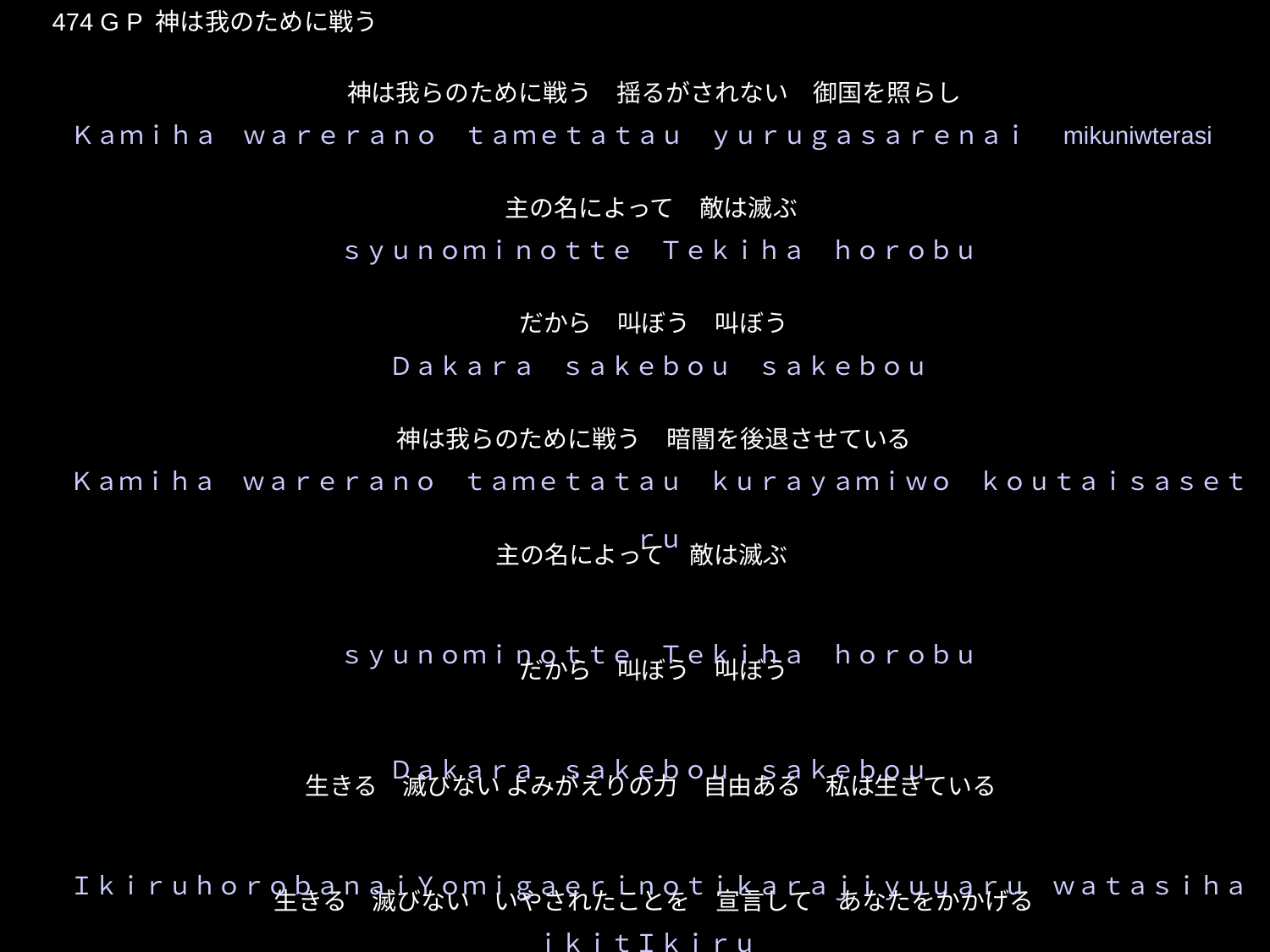

かみはわれらのためにたたかう

★W
474 G P 神は我のために戦う
神は我らのために戦う　揺るがされない　御国を照らし

主の名によって　敵は滅ぶ

だから　叫ぼう　叫ぼう

神は我らのために戦う　暗闇を後退させている

主の名によって　敵は滅ぶ

だから　叫ぼう　叫ぼう

生きる　滅びない よみがえりの力　自由ある　私は生きている

生きる　滅びない　いやされたことを　宣言して　あなたをかかげる

御名により　御名により　御名により

★４
Ｋａｍｉｈａ　ｗａｒｅｒａｎｏ　ｔａｍｅｔａｔａｕ　ｙｕｒｕｇａｓａｒｅｎａｉ　mikuniwterasi

ｓｙｕｎｏｍｉｎｏｔｔｅ　Ｔｅｋｉｈａ　ｈｏｒｏｂｕ

Ｄａｋａｒａ　ｓａｋｅｂｏｕ　ｓａｋｅｂｏｕ

Ｋａｍｉｈａ　ｗａｒｅｒａｎｏ　ｔａｍｅｔａｔａｕ　ｋｕｒａｙａｍｉｗｏ　ｋｏｕｔａｉｓａｓｅｔｒｕ

ｓｙｕｎｏｍｉｎｏｔｔｅ　Ｔｅｋｉｈａ　ｈｏｒｏｂｕ

Ｄａｋａｒａ　ｓａｋｅｂｏｕ　ｓａｋｅｂｏｕ

ＩｋｉｒｕｈｏｒｏｂａｎａｉＹｏｍｉｇａｅｒｉｎｏｔｉｋａｒａｊｉｙｕｕａｒｕ　ｗａｔａｓｉｈａｉｋｉｔＩｋｉｒｕ

ｈｏｒｏｂａｎａｉＩｙａｓａｒｅｔａｋｏｔｏｗｏｓｅｎｎｇｅｎｎｓｉｔｅａｎａｔａｗｏｋａｋａｇｅｒｕ

　Ｍｉｎａｎｉｙｏｒｉ　Ｍｉｎａｎｉｙｏｒｉ　Ｍｉｎａｎｉｙｏｒｉ